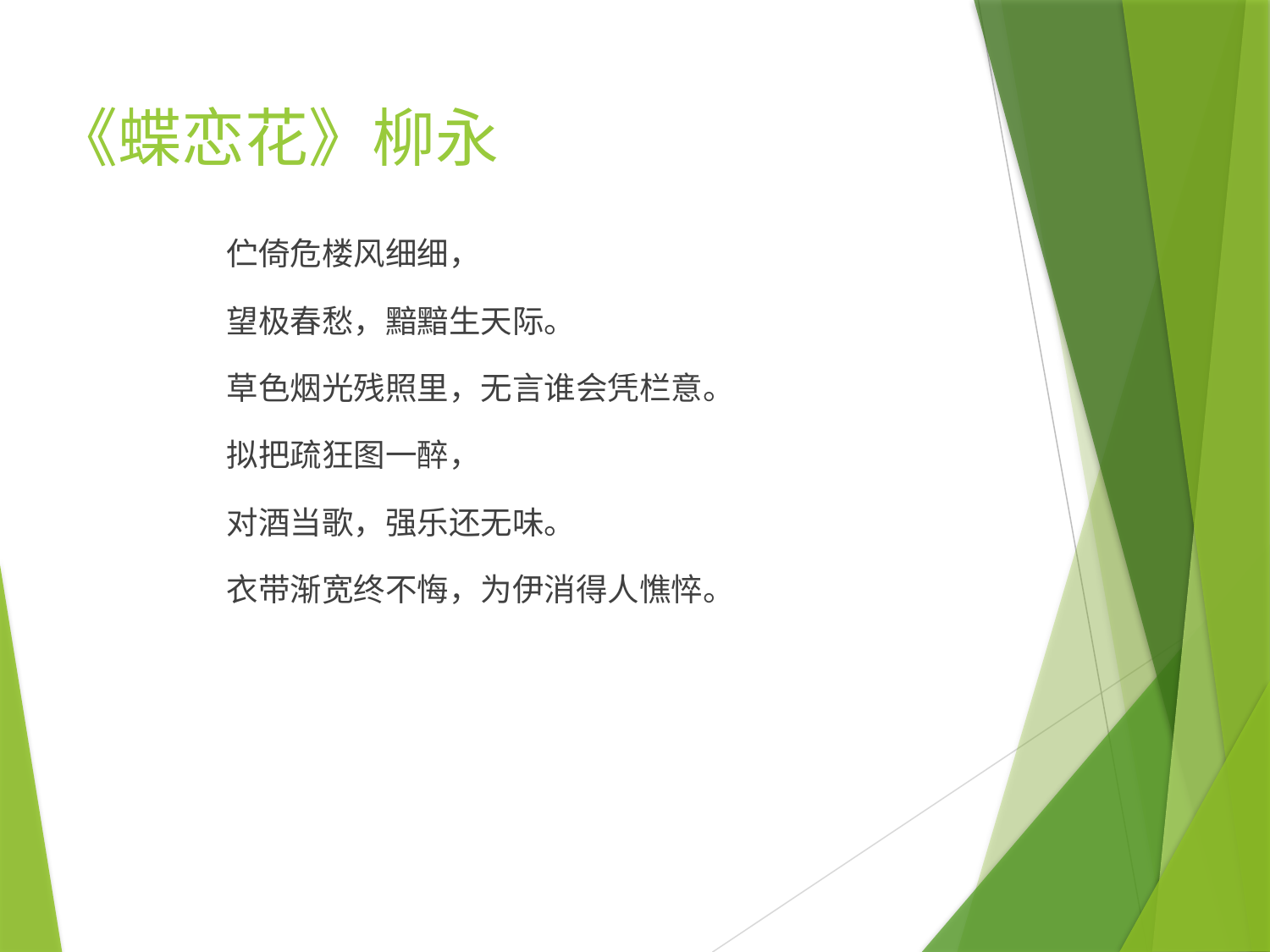

# 《蝶恋花》柳永
   伫倚危楼风细细，
   望极春愁，黯黯生天际。
   草色烟光残照里，无言谁会凭栏意。
   拟把疏狂图一醉，
   对酒当歌，强乐还无味。
   衣带渐宽终不悔，为伊消得人憔悴。